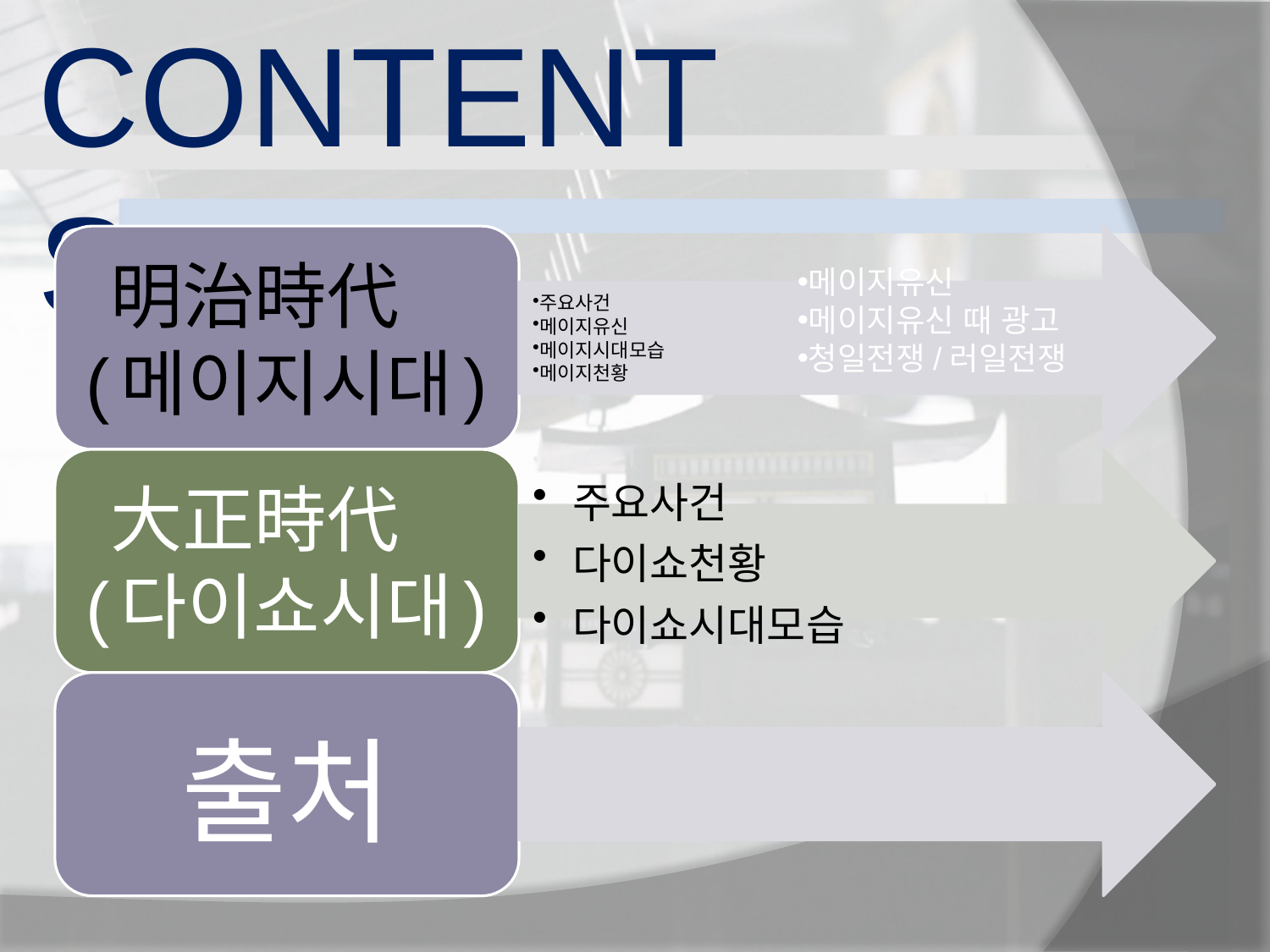

CONTENTS

明治時代     (메이지시대)
大正時代     (다이쇼시대)
주요사건
출처
주요사건
메이지유신
메이지천황
메이지시대모습
다이쇼천황
다이쇼시대모습
메이지유신
메이지유신 때 광고
청일전쟁/러일전쟁